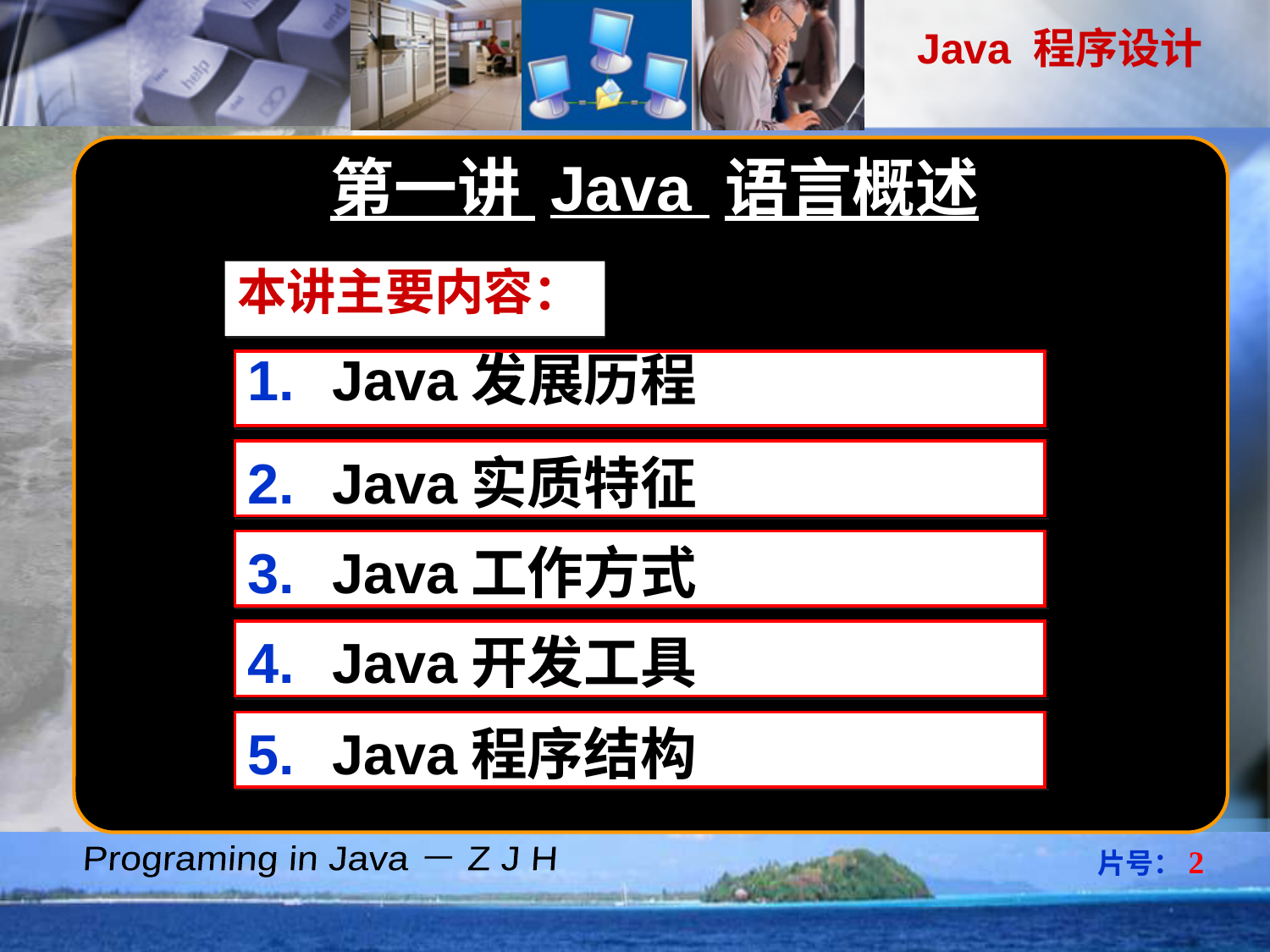

第一讲 Java 语言概述
本讲主要内容：
Java发展历程
Java实质特征
Java工作方式
Java开发工具
Java程序结构
片号：2